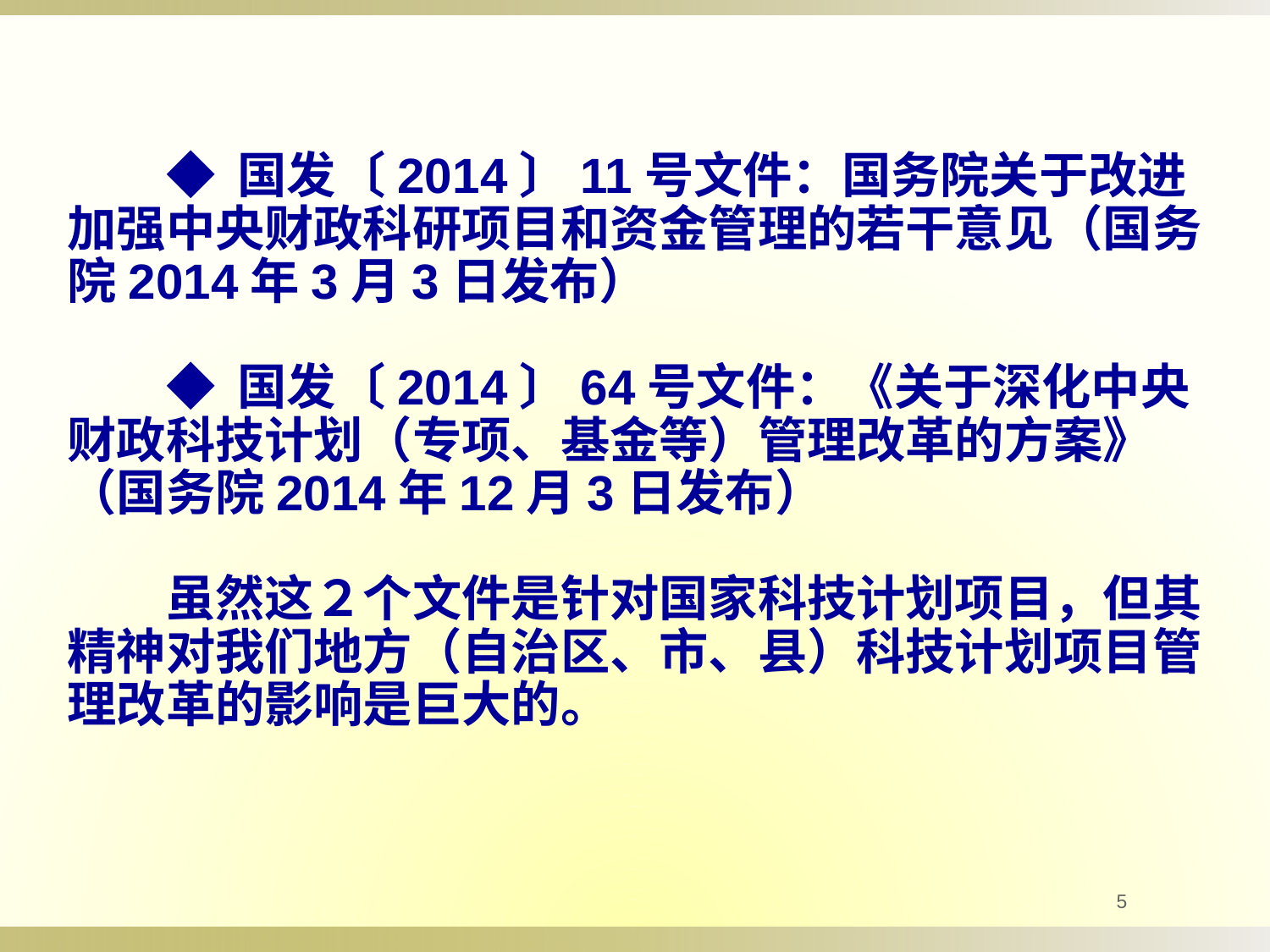

◆  国发〔2014〕11号文件：国务院关于改进加强中央财政科研项目和资金管理的若干意见（国务院2014年3月3日发布）

　　◆  国发〔2014〕64号文件：《关于深化中央财政科技计划（专项、基金等）管理改革的方案》（国务院2014年12月3日发布）

　　虽然这２个文件是针对国家科技计划项目，但其精神对我们地方（自治区、市、县）科技计划项目管理改革的影响是巨大的。
5